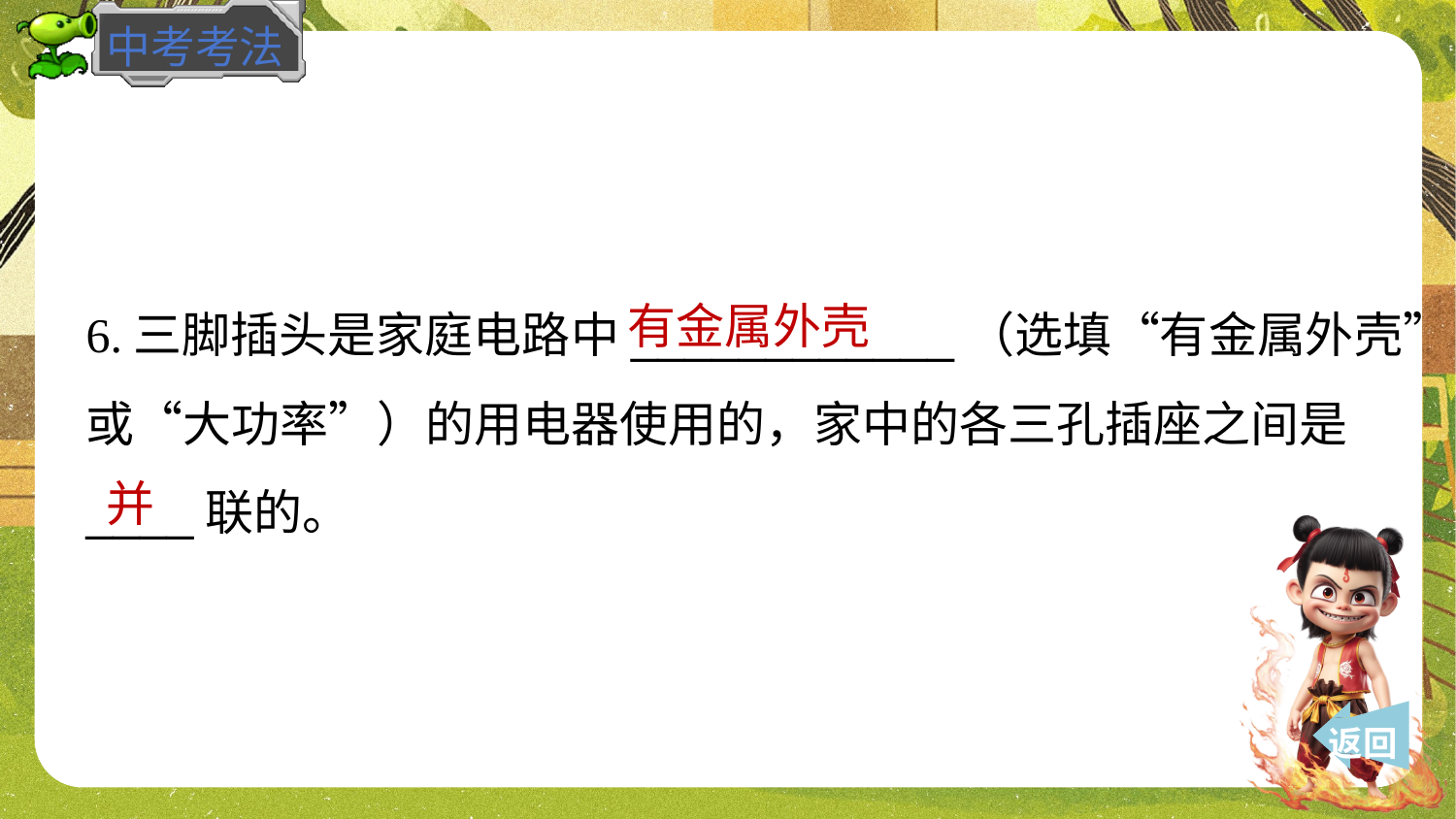

有金属外壳
6.三脚插头是家庭电路中____________（选填“有金属外壳”
或“大功率”）的用电器使用的，家中的各三孔插座之间是
____联的。
并
 返回